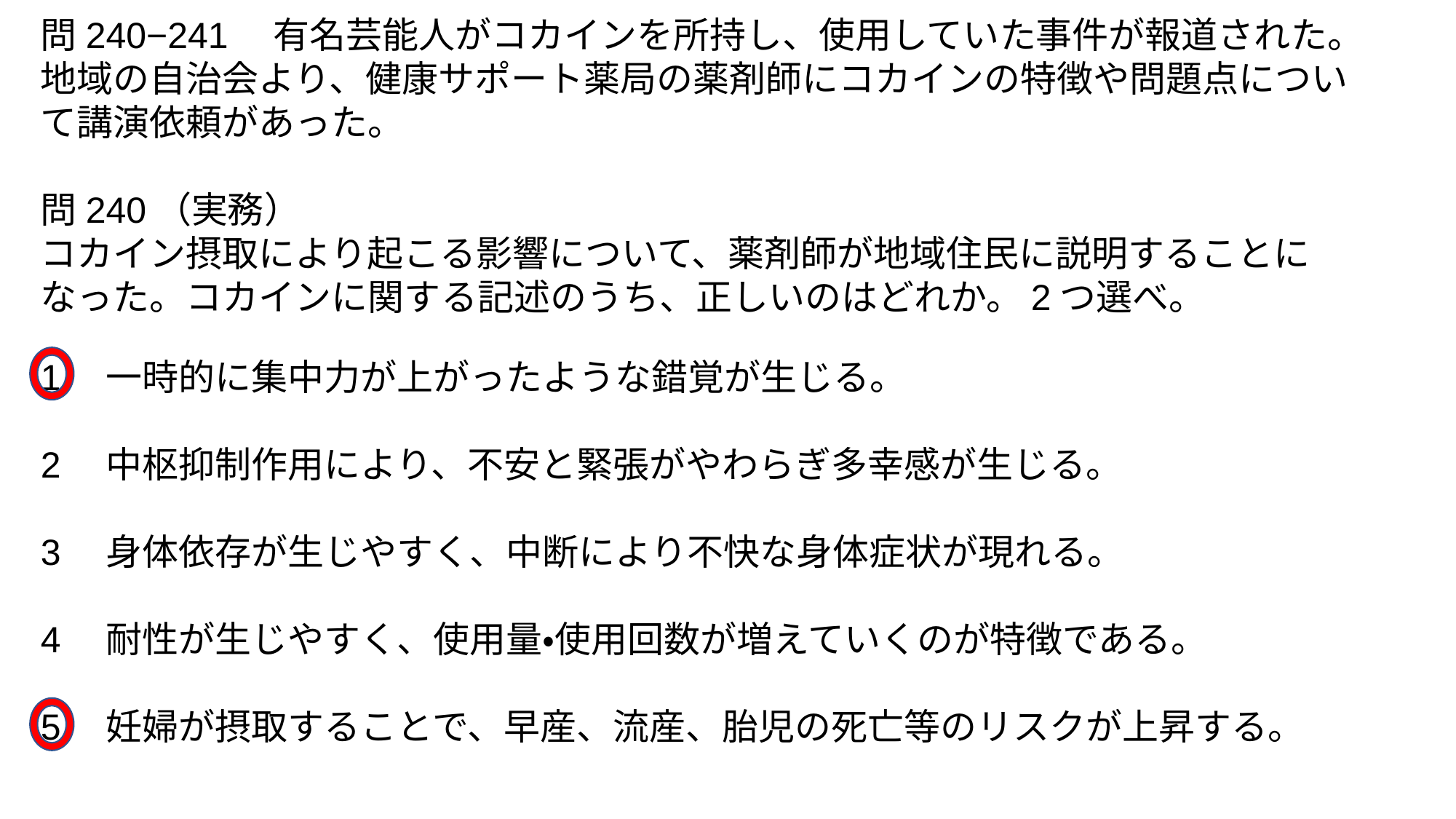

問240−241　有名芸能人がコカインを所持し、使用していた事件が報道された。地域の自治会より、健康サポート薬局の薬剤師にコカインの特徴や問題点について講演依頼があった。

問240（実務）
コカイン摂取により起こる影響について、薬剤師が地域住民に説明することになった。コカインに関する記述のうち、正しいのはどれか。2つ選べ。

1　一時的に集中力が上がったような錯覚が生じる。

2　中枢抑制作用により、不安と緊張がやわらぎ多幸感が生じる。

3　身体依存が生じやすく、中断により不快な身体症状が現れる。

4　耐性が生じやすく、使用量・使用回数が増えていくのが特徴である。

5　妊婦が摂取することで、早産、流産、胎児の死亡等のリスクが上昇する。